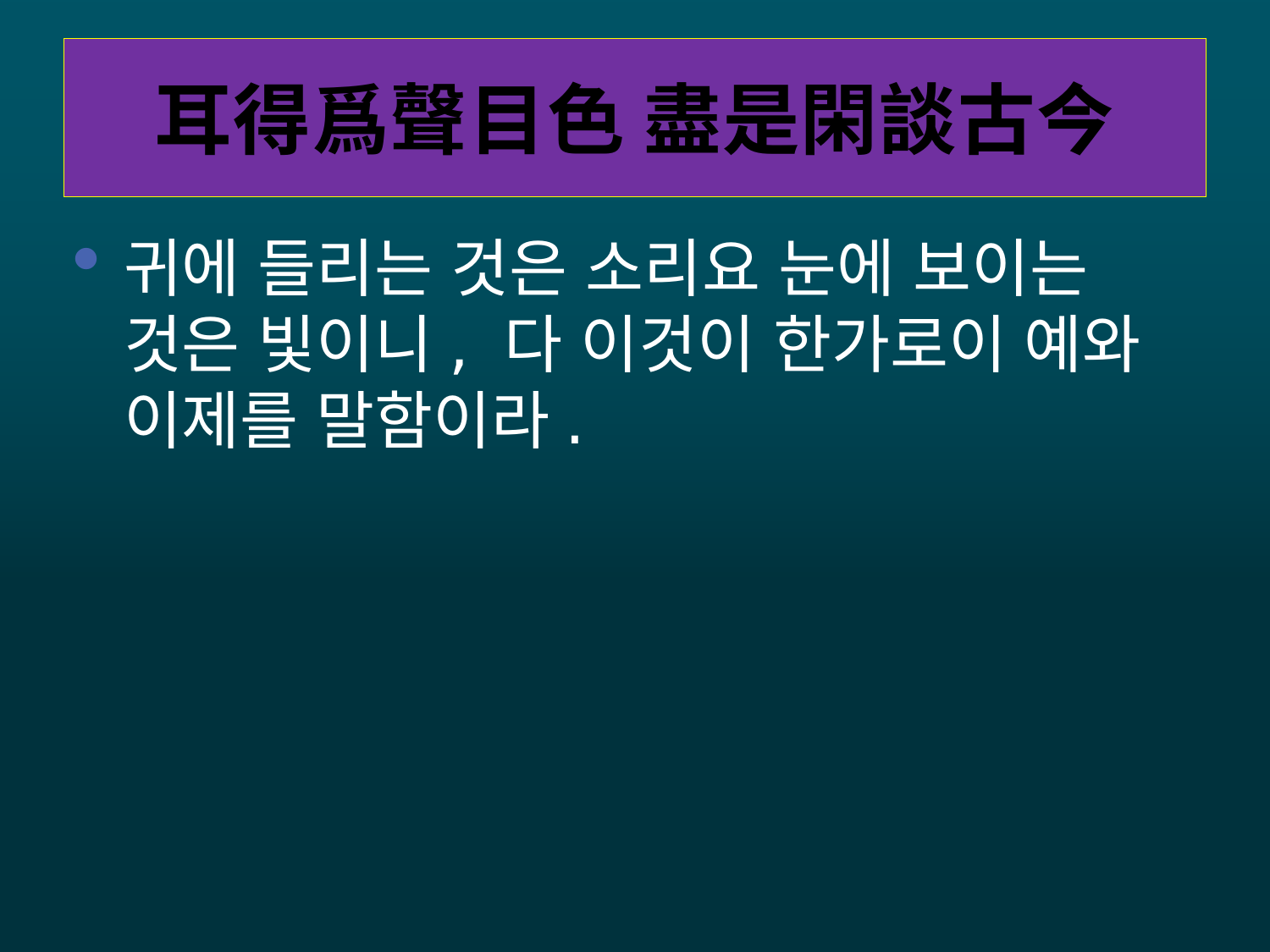

# 耳得爲聲目色 盡是閑談古今
귀에 들리는 것은 소리요 눈에 보이는 것은 빛이니, 다 이것이 한가로이 예와 이제를 말함이라.